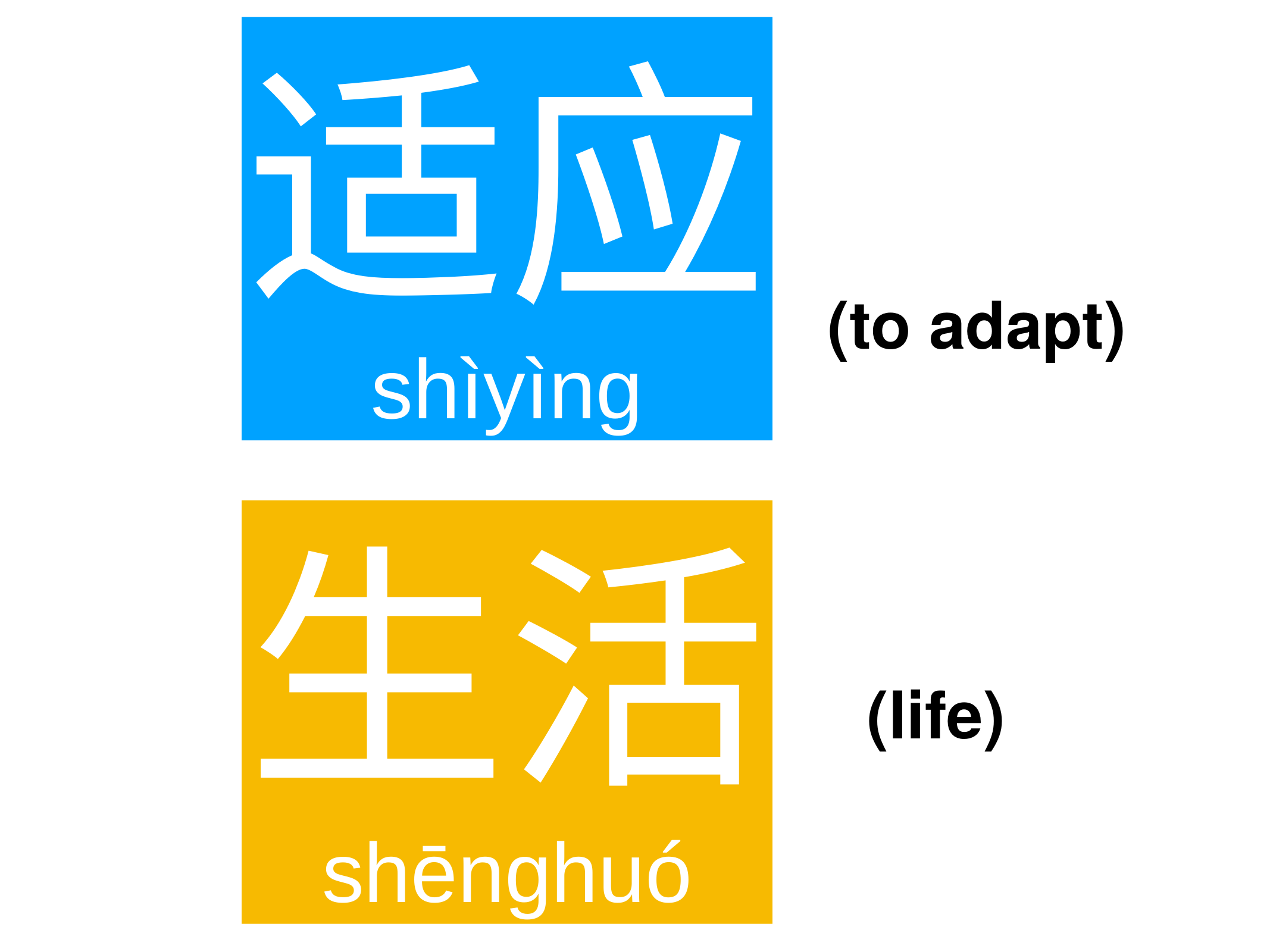

适应
shìyìng
(to adapt)
生活
shēnghuó
(life)